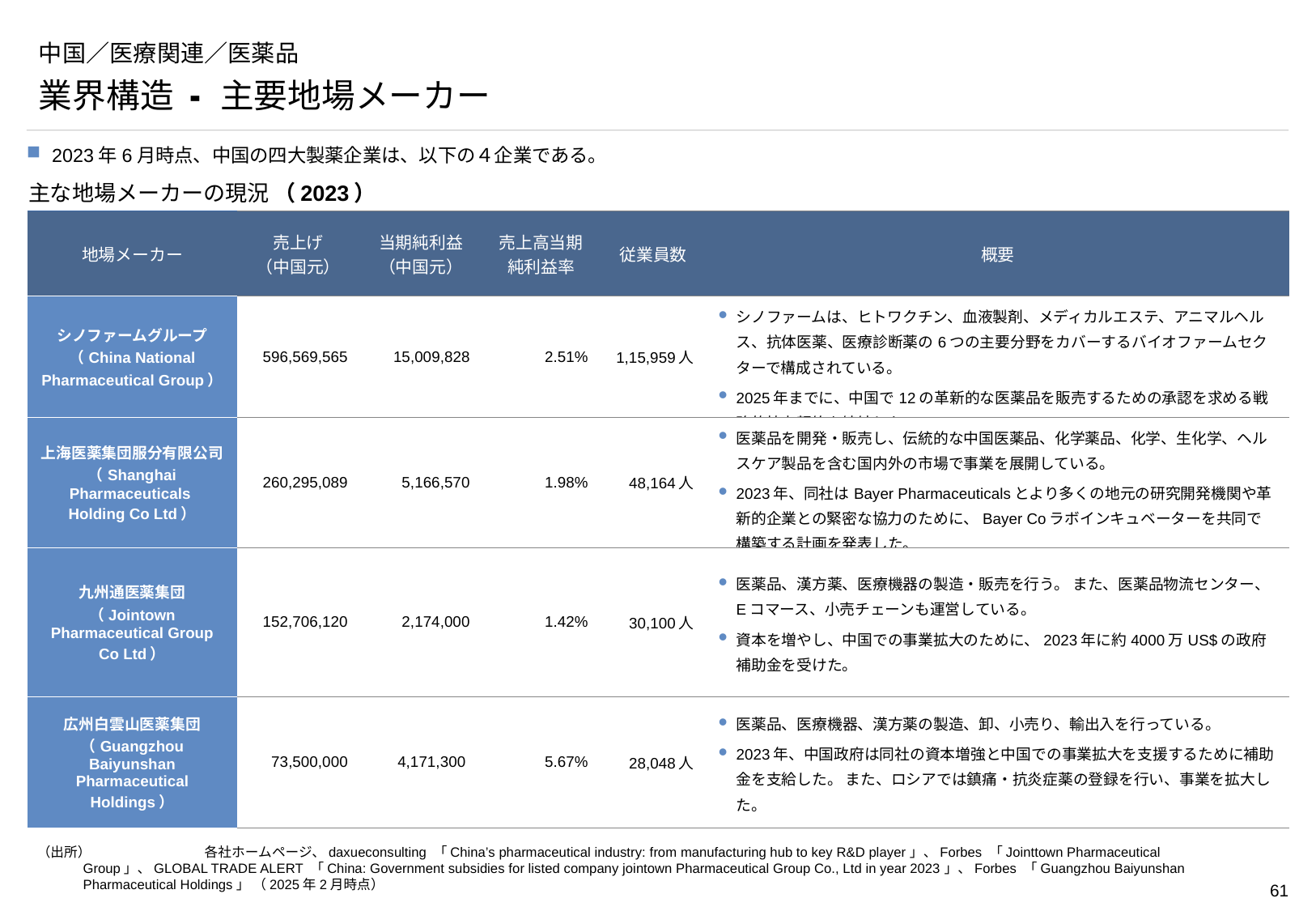

# 中国／医療関連／医薬品
業界構造 - 主要地場メーカー
2023年6月時点、中国の四大製薬企業は、以下の４企業である。
主な地場メーカーの現況 （2023）
| 地場メーカー | 売上げ （中国元） | 当期純利益（中国元） | 売上高当期純利益率 | 従業員数 | 概要 |
| --- | --- | --- | --- | --- | --- |
| シノファームグループ （China National Pharmaceutical Group） | 596,569,565 | 15,009,828 | 2.51% | 1,15,959人 | シノファームは、ヒトワクチン、血液製剤、メディカルエステ、アニマルヘルス、抗体医薬、医療診断薬の6つの主要分野をカバーするバイオファームセクターで構成されている。 2025年までに、中国で12の革新的な医薬品を販売するための承認を求める戦略的協力契約を締結した。 |
| 上海医薬集団服分有限公司 （Shanghai Pharmaceuticals Holding Co Ltd） | 260,295,089 | 5,166,570 | 1.98% | 48,164人 | 医薬品を開発・販売し、伝統的な中国医薬品、化学薬品、化学、生化学、ヘルスケア製品を含む国内外の市場で事業を展開している。 2023年、同社はBayer Pharmaceuticalsとより多くの地元の研究開発機関や革新的企業との緊密な協力のために、Bayer Coラボインキュベーターを共同で構築する計画を発表した。 |
| 九州通医薬集団 （Jointown Pharmaceutical Group Co Ltd） | 152,706,120 | 2,174,000 | 1.42% | 30,100人 | 医薬品、漢方薬、医療機器の製造・販売を行う。 また、医薬品物流センター、Eコマース、小売チェーンも運営している。 資本を増やし、中国での事業拡大のために、2023年に約4000万US$の政府補助金を受けた。 |
| 広州白雲山医薬集団（Guangzhou Baiyunshan Pharmaceutical Holdings） | 73,500,000 | 4,171,300 | 5.67% | 28,048人 | 医薬品、医療機器、漢方薬の製造、卸、小売り、輸出入を行っている。 2023年、中国政府は同社の資本増強と中国での事業拡大を支援するために補助金を支給した。 また、ロシアでは鎮痛・抗炎症薬の登録を行い、事業を拡大した。 |
（出所）	各社ホームページ、daxueconsulting 「China’s pharmaceutical industry: from manufacturing hub to key R&D player」、Forbes 「Jointtown Pharmaceutical Group」、GLOBAL TRADE ALERT 「China: Government subsidies for listed company jointown Pharmaceutical Group Co., Ltd in year 2023」、Forbes 「Guangzhou Baiyunshan Pharmaceutical Holdings」 （2025年2月時点）